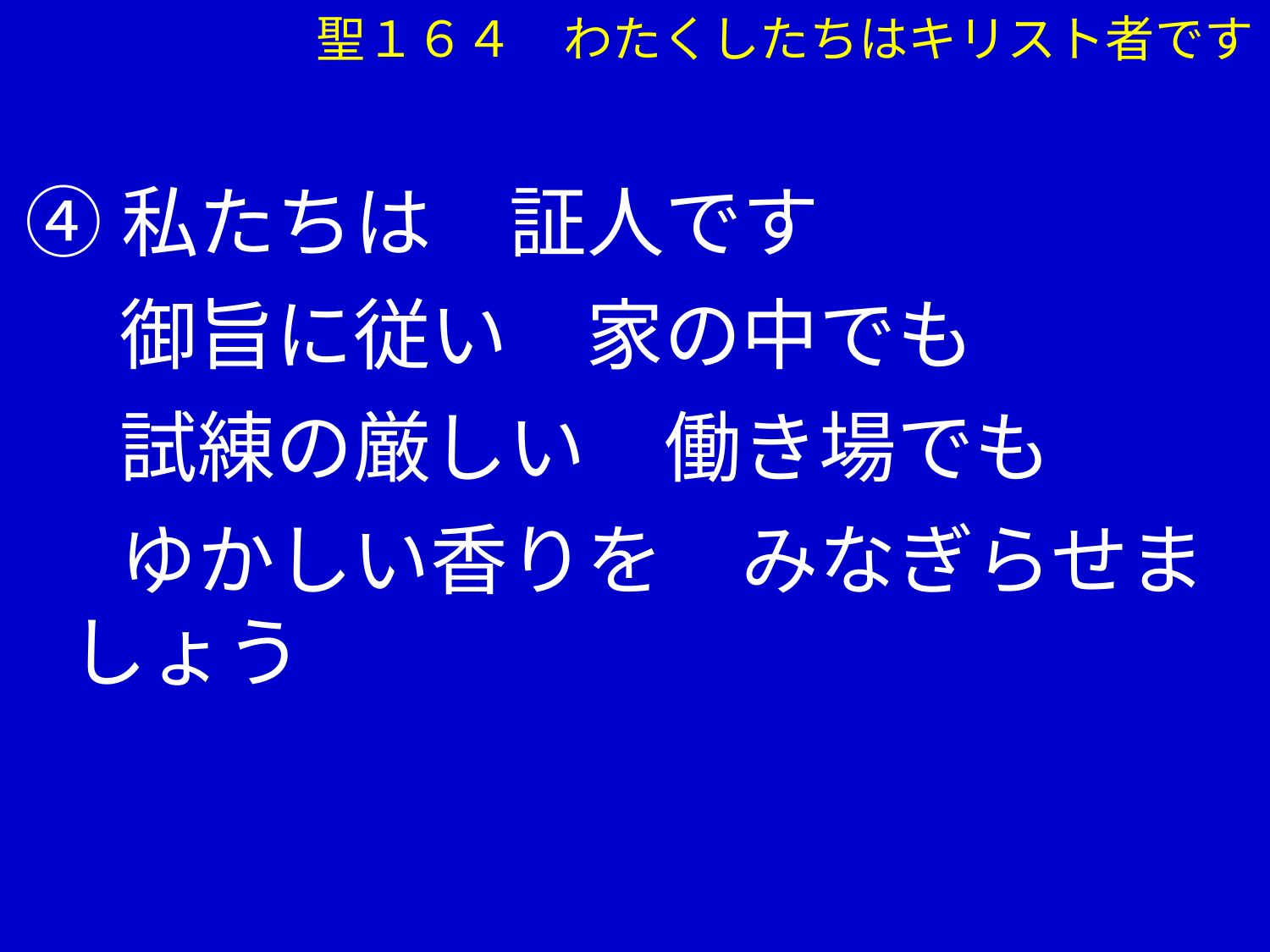

聖１６４　わたくしたちはキリスト者です

④私たちは　証人です
　 御旨に従い　家の中でも
　 試練の厳しい　働き場でも
　 ゆかしい香りを　みなぎらせましょう